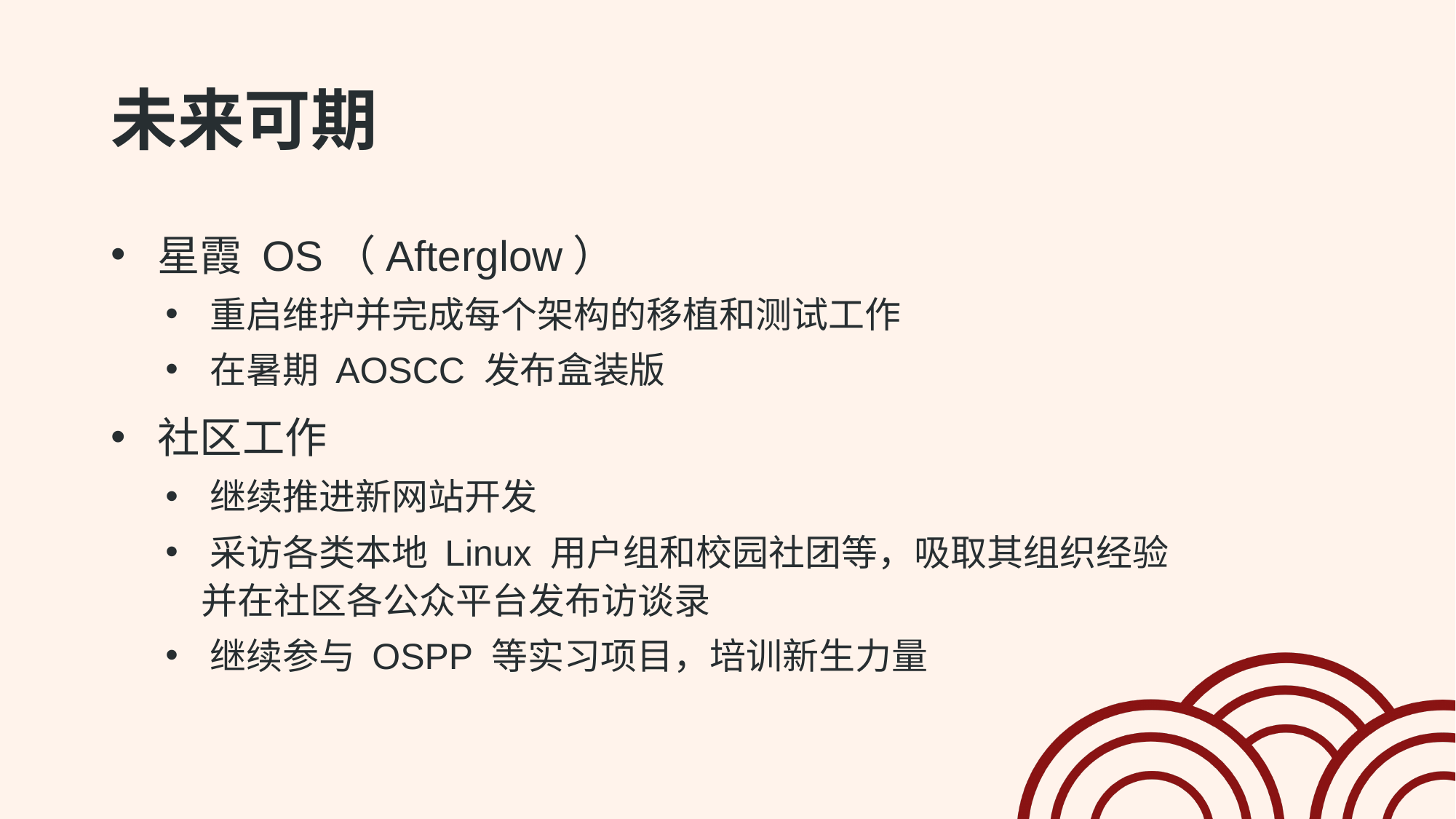

# 未来可期
 星霞 OS（Afterglow）
 重启维护并完成每个架构的移植和测试工作
 在暑期 AOSCC 发布盒装版
 社区工作
 继续推进新网站开发
 采访各类本地 Linux 用户组和校园社团等，吸取其组织经验
 并在社区各公众平台发布访谈录
 继续参与 OSPP 等实习项目，培训新生力量